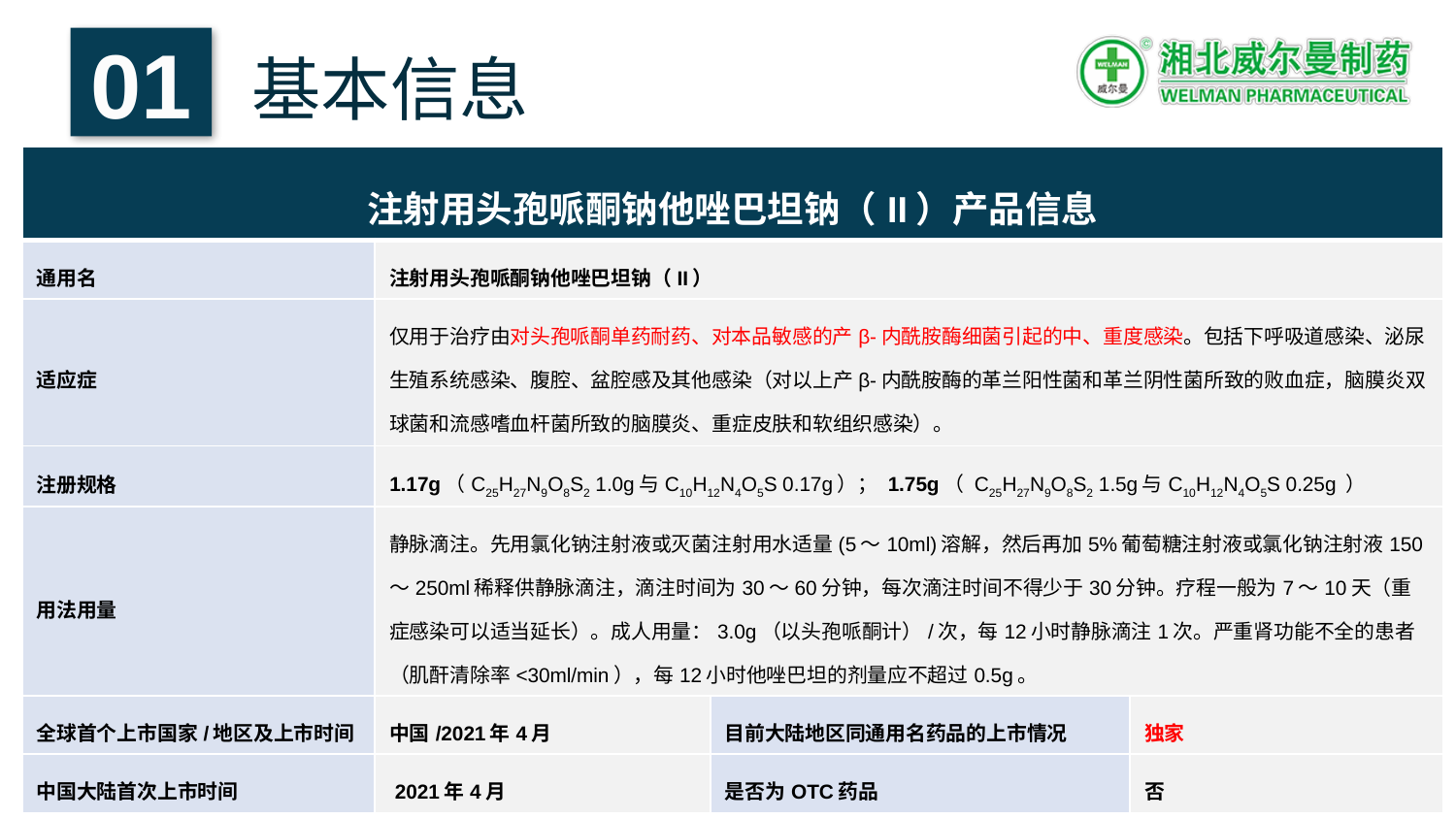

01
基本信息
| 注射用头孢哌酮钠他唑巴坦钠（II）产品信息 |  |  |  |
| --- | --- | --- | --- |
| 通用名 | 注射用头孢哌酮钠他唑巴坦钠（II） |  |  |
| 适应症 | 仅用于治疗由对头孢哌酮单药耐药、对本品敏感的产β-内酰胺酶细菌引起的中、重度感染。包括下呼吸道感染、泌尿生殖系统感染、腹腔、盆腔感及其他感染（对以上产β-内酰胺酶的革兰阳性菌和革兰阴性菌所致的败血症，脑膜炎双球菌和流感嗜血杆菌所致的脑膜炎、重症皮肤和软组织感染）。 |  |  |
| 注册规格 | 1.17g（C25H27N9O8S2 1.0g与C10H12N4O5S 0.17g）； 1.75g（ C25H27N9O8S2 1.5g与C10H12N4O5S 0.25g ） |  |  |
| 用法用量 | 静脉滴注。先用氯化钠注射液或灭菌注射用水适量(5～10ml)溶解，然后再加5%葡萄糖注射液或氯化钠注射液150～250ml稀释供静脉滴注，滴注时间为30～60分钟，每次滴注时间不得少于30分钟。疗程一般为7～10天（重症感染可以适当延长）。成人用量：3.0g（以头孢哌酮计）/次，每12小时静脉滴注1次。严重肾功能不全的患者（肌酐清除率<30ml/min），每12小时他唑巴坦的剂量应不超过0.5g。 |  |  |
| 全球首个上市国家/地区及上市时间 | 中国/2021年4月 | 目前大陆地区同通用名药品的上市情况 | 独家 |
| 中国大陆首次上市时间 | 2021年4月 | 是否为OTC药品 | 否 |